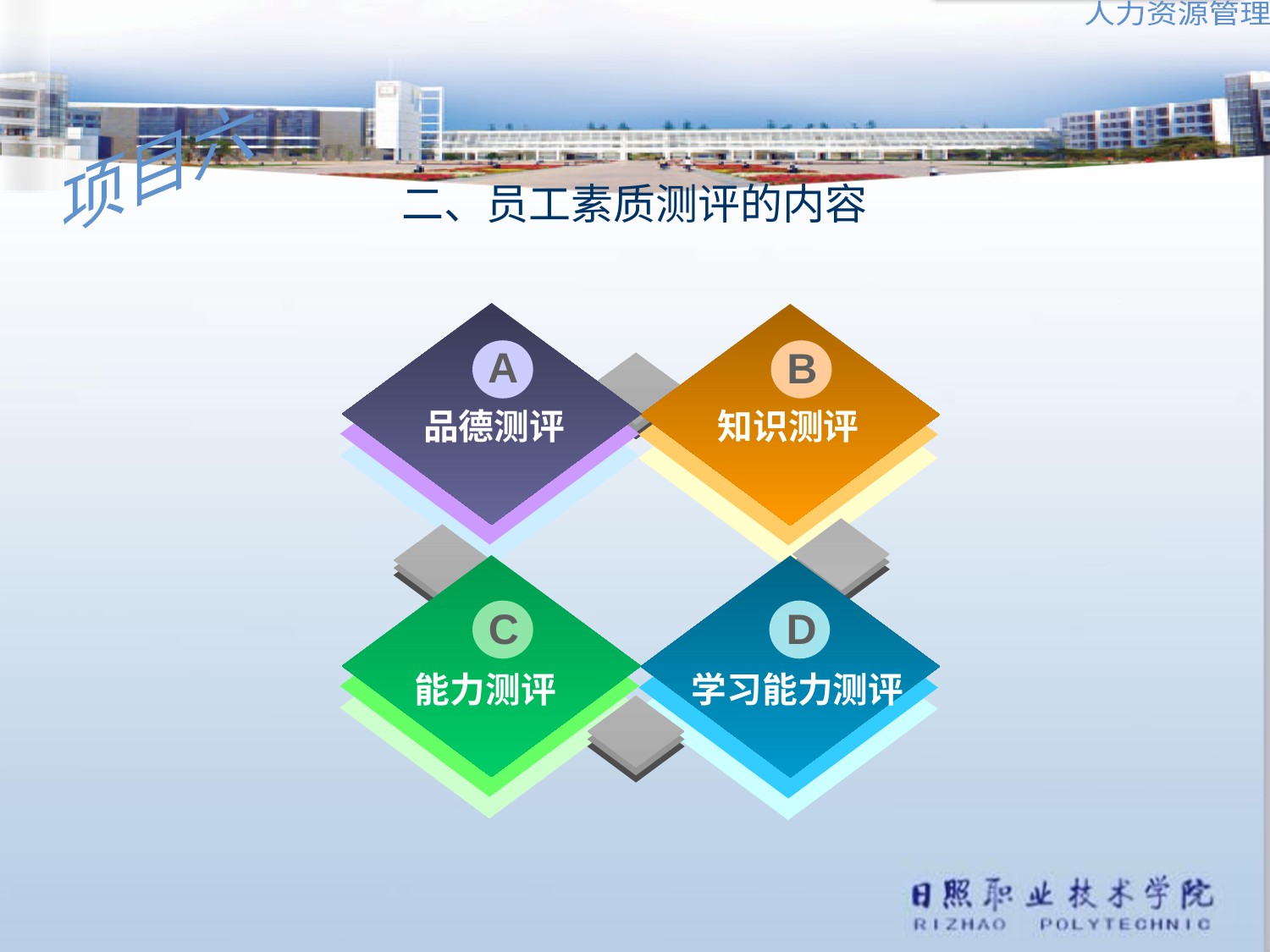

二、员工素质测评的内容

A
B

品德测评
知识测评

D
C

能力测评
学习能力测评